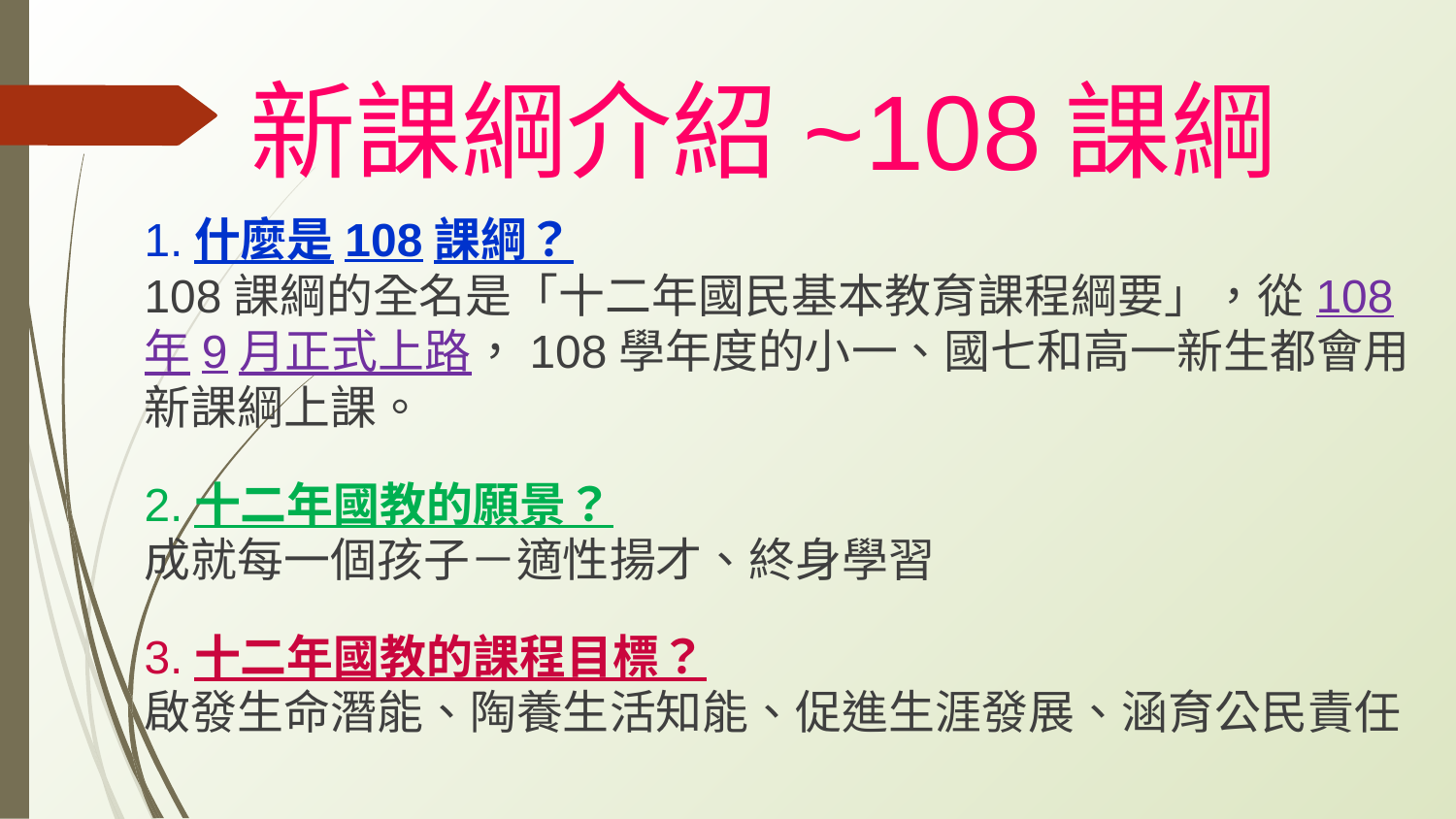

# 新課綱介紹~108課綱
1.什麼是108課綱？
108課綱的全名是「十二年國民基本教育課程綱要」，從108年9月正式上路，108學年度的小一、國七和高一新生都會用新課綱上課。

2.十二年國教的願景？
成就每一個孩子－適性揚才、終身學習

3.十二年國教的課程目標？
啟發生命潛能、陶養生活知能、促進生涯發展、涵育公民責任